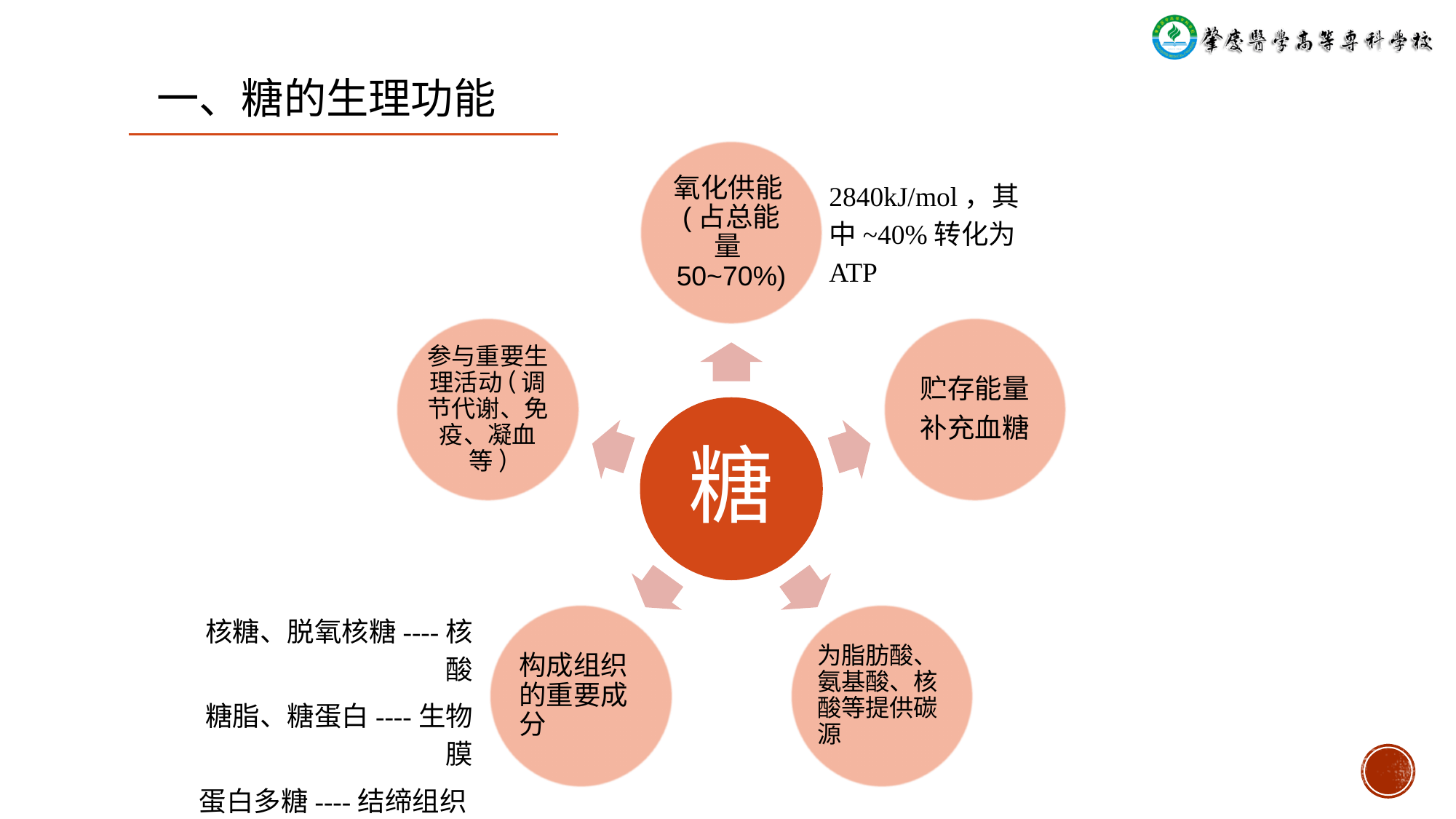

# 一、糖的生理功能
糖

氧化供能(占总能量50~70%)

贮存能量
补充血糖

为脂肪酸、氨基酸、核酸等提供碳源

构成组织的重要成分

参与重要生理活动(调节代谢、免疫、凝血等)
2840kJ/mol，其中~40%转化为ATP
核糖、脱氧核糖----核酸
糖脂、糖蛋白----生物膜
蛋白多糖----结缔组织
糖蛋白----信息分子